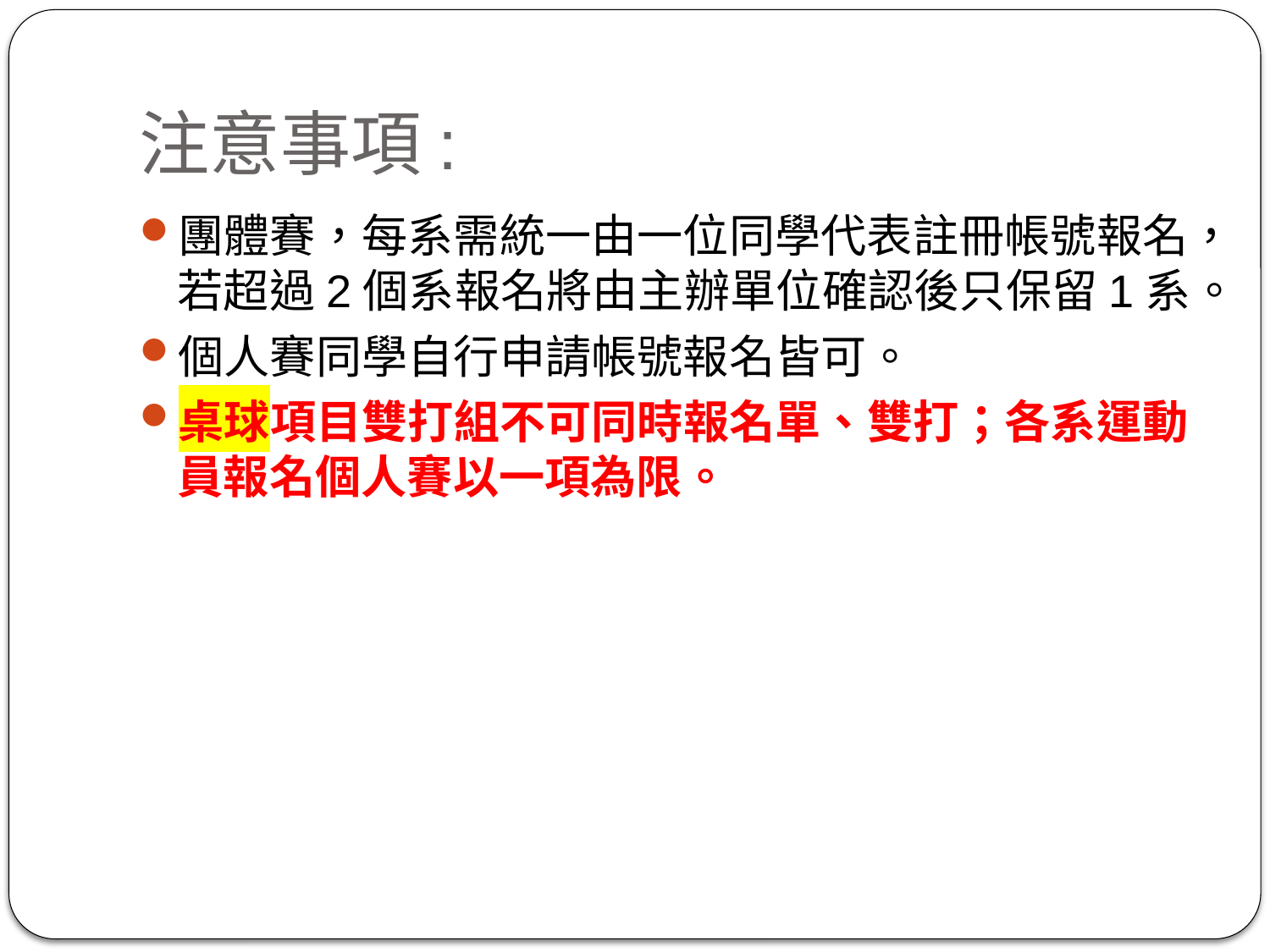

# 注意事項:
團體賽，每系需統一由一位同學代表註冊帳號報名，若超過2個系報名將由主辦單位確認後只保留1系。
個人賽同學自行申請帳號報名皆可。
桌球項目雙打組不可同時報名單、雙打；各系運動員報名個人賽以一項為限。